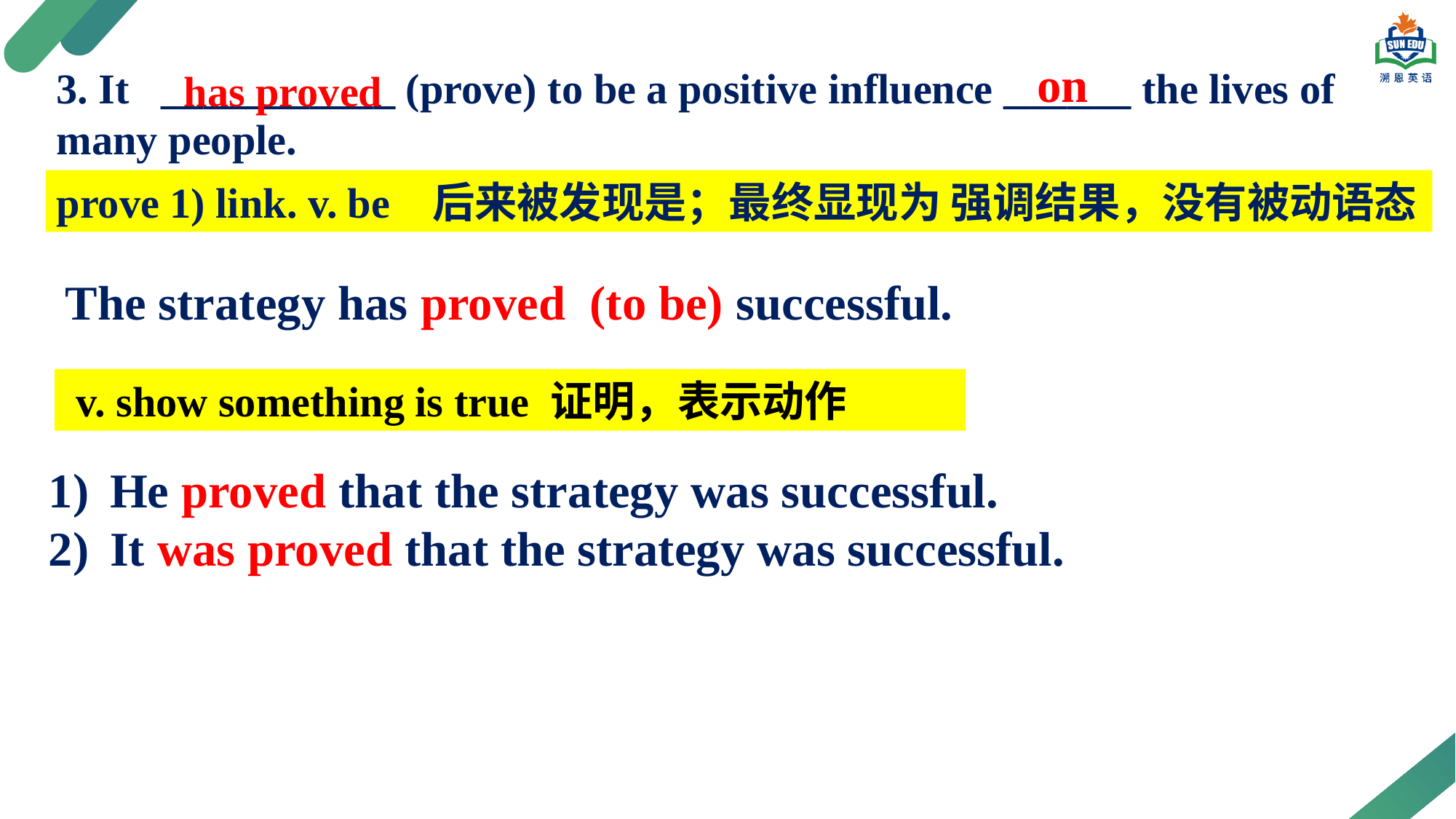

on
3. It   ___________ (prove) to be a positive influence ______ the lives of many people.
has proved
prove 1) link. v. be   后来被发现是；最终显现为 强调结果，没有被动语态
The strategy has proved  (to be) successful.
 v. show something is true 证明，表示动作
He proved that the strategy was successful.
It was proved that the strategy was successful.